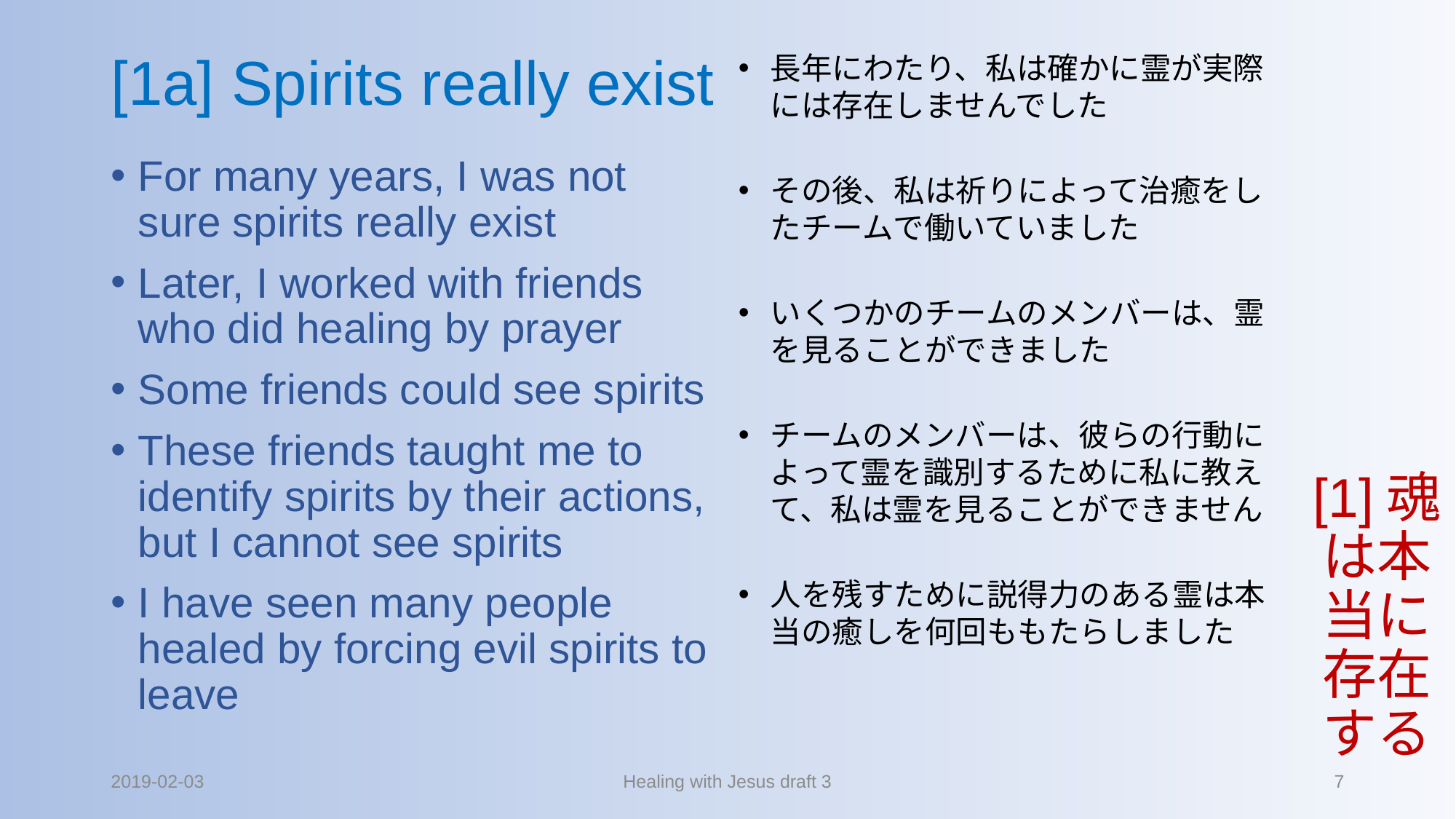

# [1a] Spirits really exist
長年にわたり、私は確かに霊が実際には存在しませんでした
その後、私は祈りによって治癒をしたチームで働いていました
いくつかのチームのメンバーは、霊を見ることができました
チームのメンバーは、彼らの行動によって霊を識別するために私に教えて、私は霊を見ることができません
人を残すために説得力のある霊は本当の癒しを何回ももたらしました
[1]魂は本当に存在する
For many years, I was not sure spirits really exist
Later, I worked with friends  who did healing by prayer
Some friends could see spirits
These friends taught me to identify spirits by their actions, but I cannot see spirits
I have seen many people healed by forcing evil spirits to leave

2019-02-03
Healing with Jesus draft 3
7